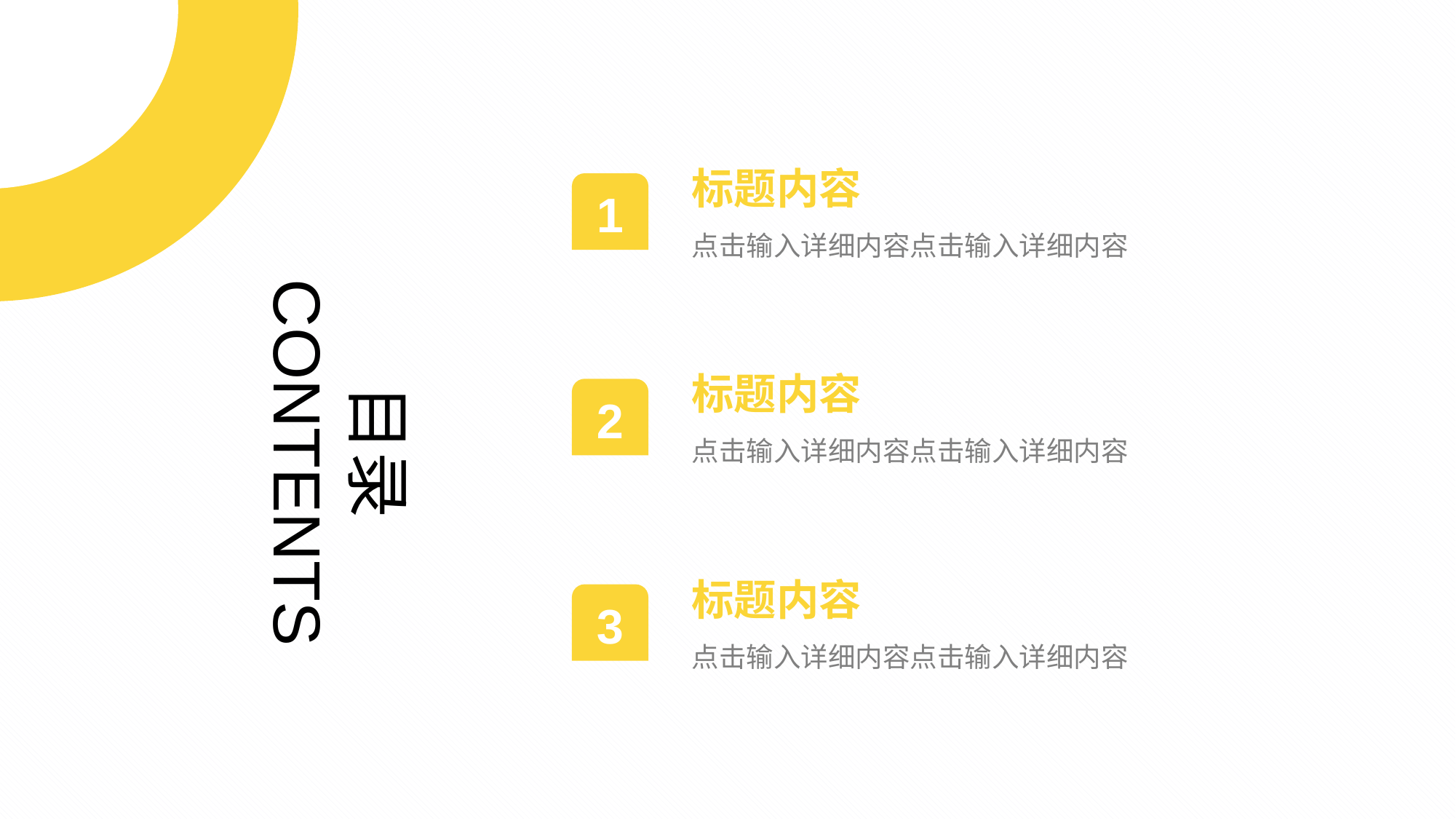

标题内容
点击输入详细内容点击输入详细内容
1
      目录
CONTENTS
标题内容
点击输入详细内容点击输入详细内容
2
标题内容
点击输入详细内容点击输入详细内容
3